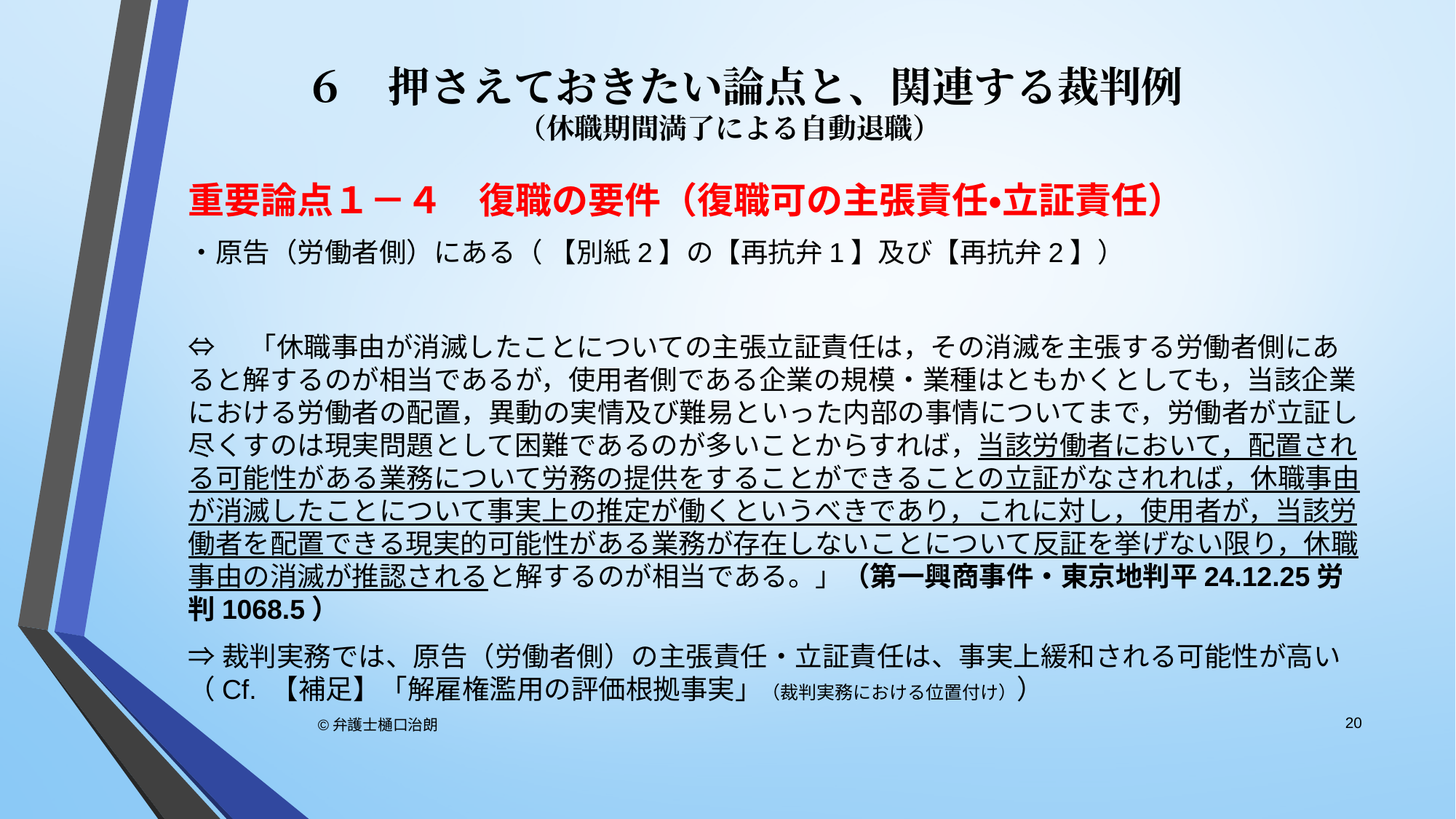

# ６　押さえておきたい論点と、関連する裁判例 （休職期間満了による自動退職）
重要論点１－４　復職の要件（復職可の主張責任・立証責任）
・原告（労働者側）にある（ 【別紙2】の【再抗弁1】及び【再抗弁2】）

⇔　「休職事由が消滅したことについての主張立証責任は，その消滅を主張する労働者側にあると解するのが相当であるが，使用者側である企業の規模・業種はともかくとしても，当該企業における労働者の配置，異動の実情及び難易といった内部の事情についてまで，労働者が立証し尽くすのは現実問題として困難であるのが多いことからすれば，当該労働者において，配置される可能性がある業務について労務の提供をすることができることの立証がなされれば，休職事由が消滅したことについて事実上の推定が働くというべきであり，これに対し，使用者が，当該労働者を配置できる現実的可能性がある業務が存在しないことについて反証を挙げない限り，休職事由の消滅が推認されると解するのが相当である。」（第一興商事件・東京地判平24.12.25労判1068.5）
⇒裁判実務では、原告（労働者側）の主張責任・立証責任は、事実上緩和される可能性が高い（Cf. 【補足】「解雇権濫用の評価根拠事実」（裁判実務における位置付け））

20
©弁護士樋口治朗